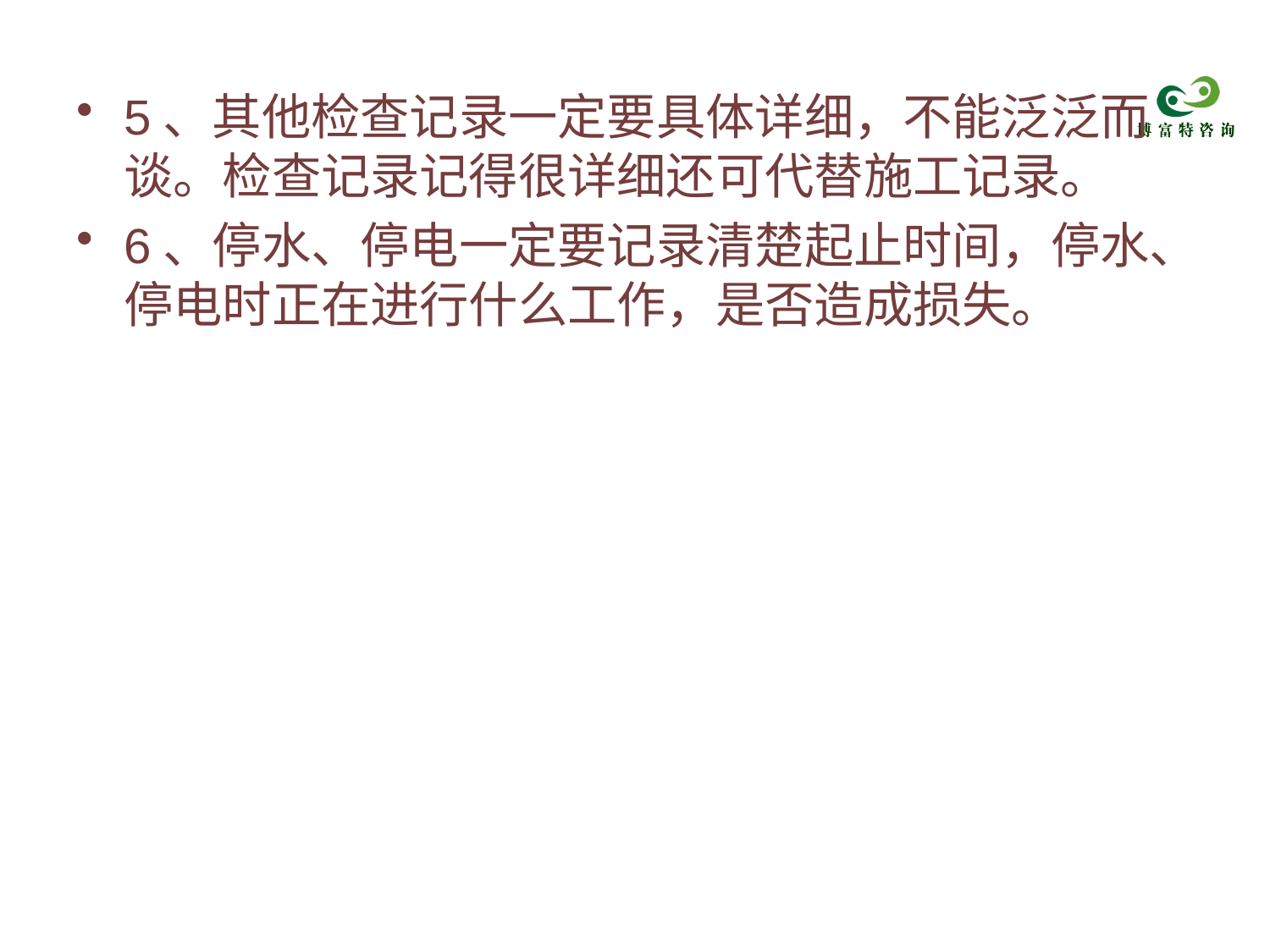

5、其他检查记录一定要具体详细，不能泛泛而谈。检查记录记得很详细还可代替施工记录。
6、停水、停电一定要记录清楚起止时间，停水、停电时正在进行什么工作，是否造成损失。